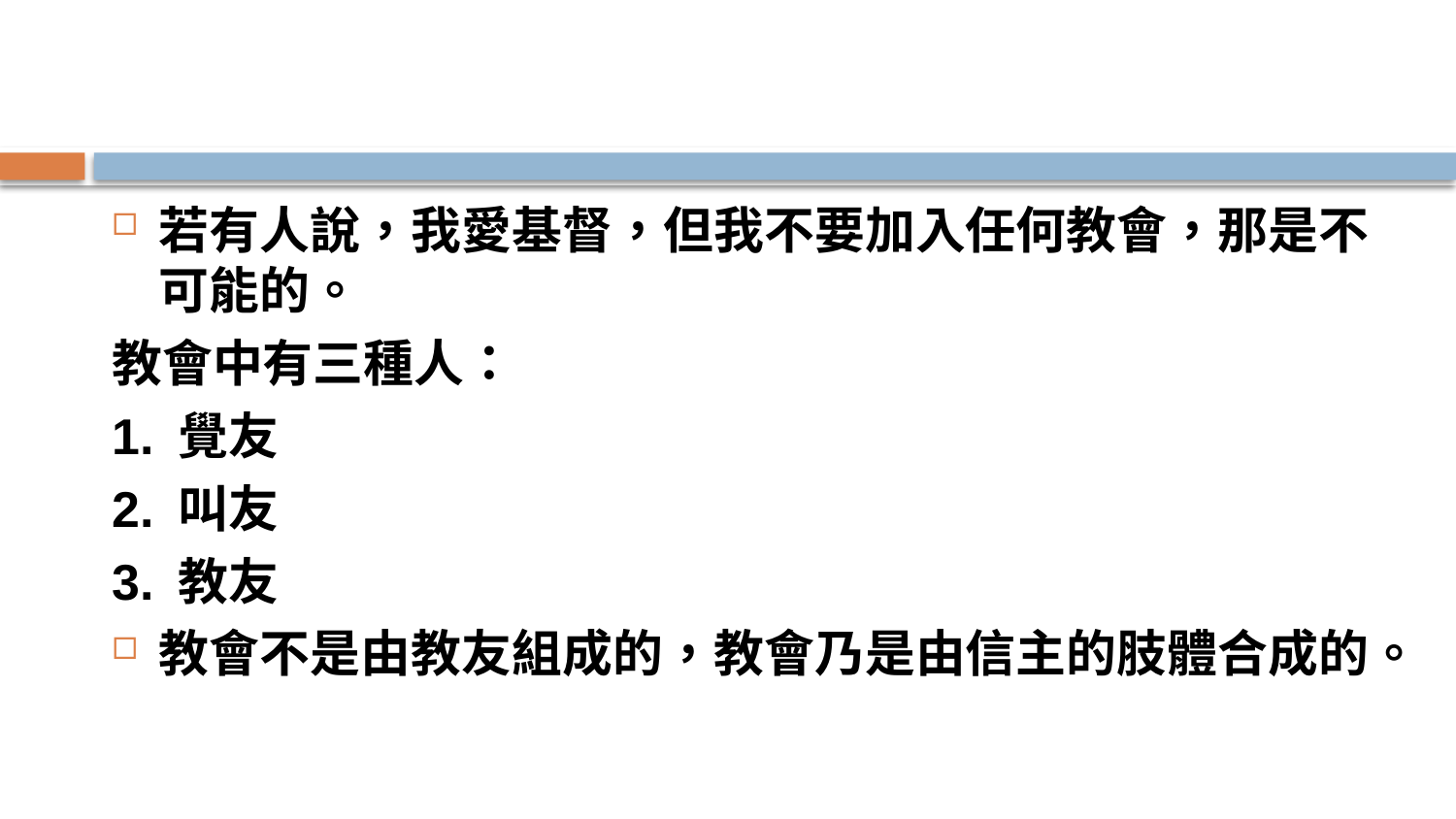

#
若有人說，我愛基督，但我不要加入任何教會，那是不可能的。
教會中有三種人：
1. 覺友
2. 叫友
3. 教友
教會不是由教友組成的，教會乃是由信主的肢體合成的。